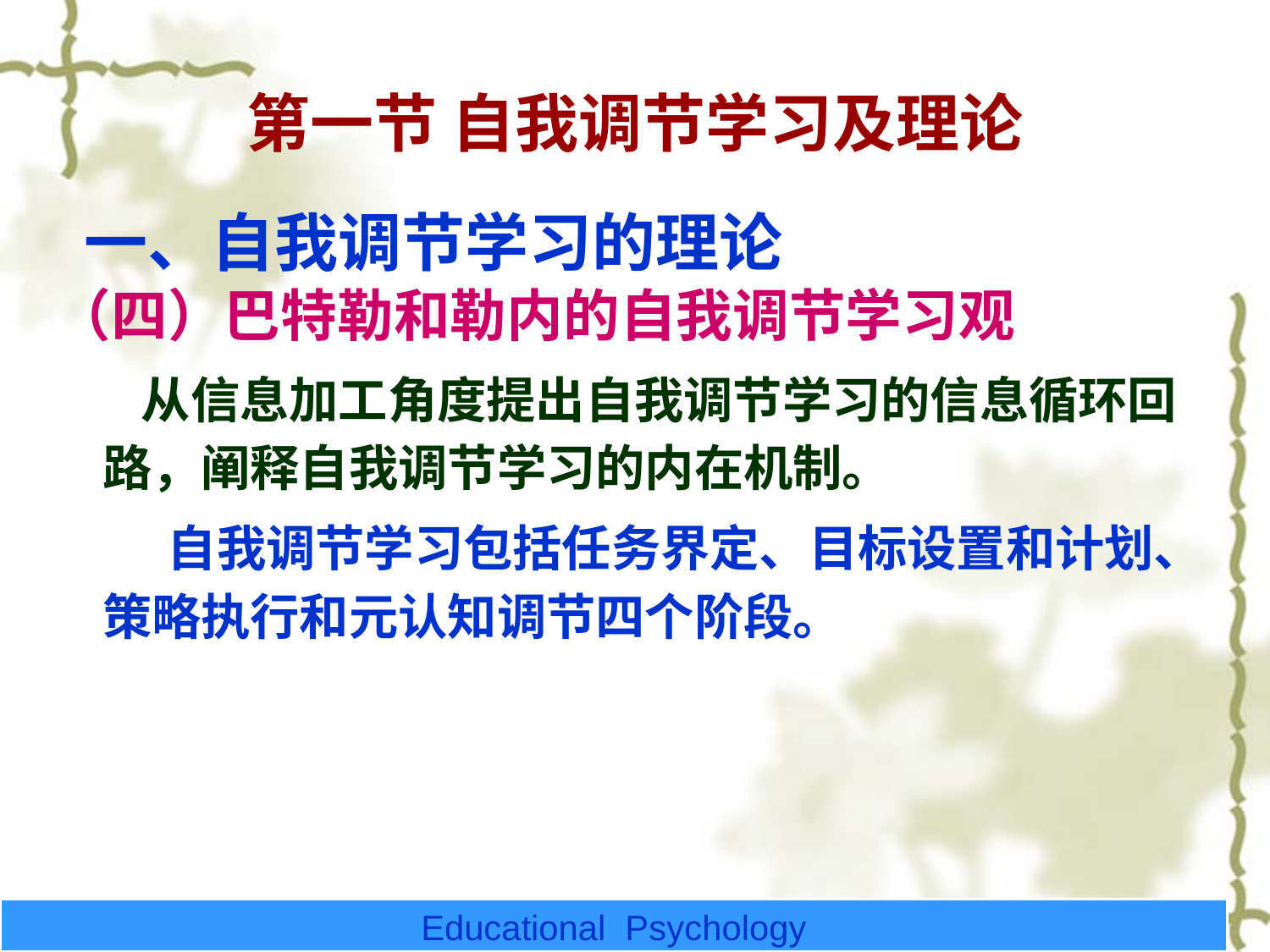

# 第一节 自我调节学习及理论
 一、自我调节学习的理论
（四）巴特勒和勒内的自我调节学习观
        从信息加工角度提出自我调节学习的信息循环回路，阐释自我调节学习的内在机制。
         自我调节学习包括任务界定、目标设置和计划、策略执行和元认知调节四个阶段。

Educational  Psychology